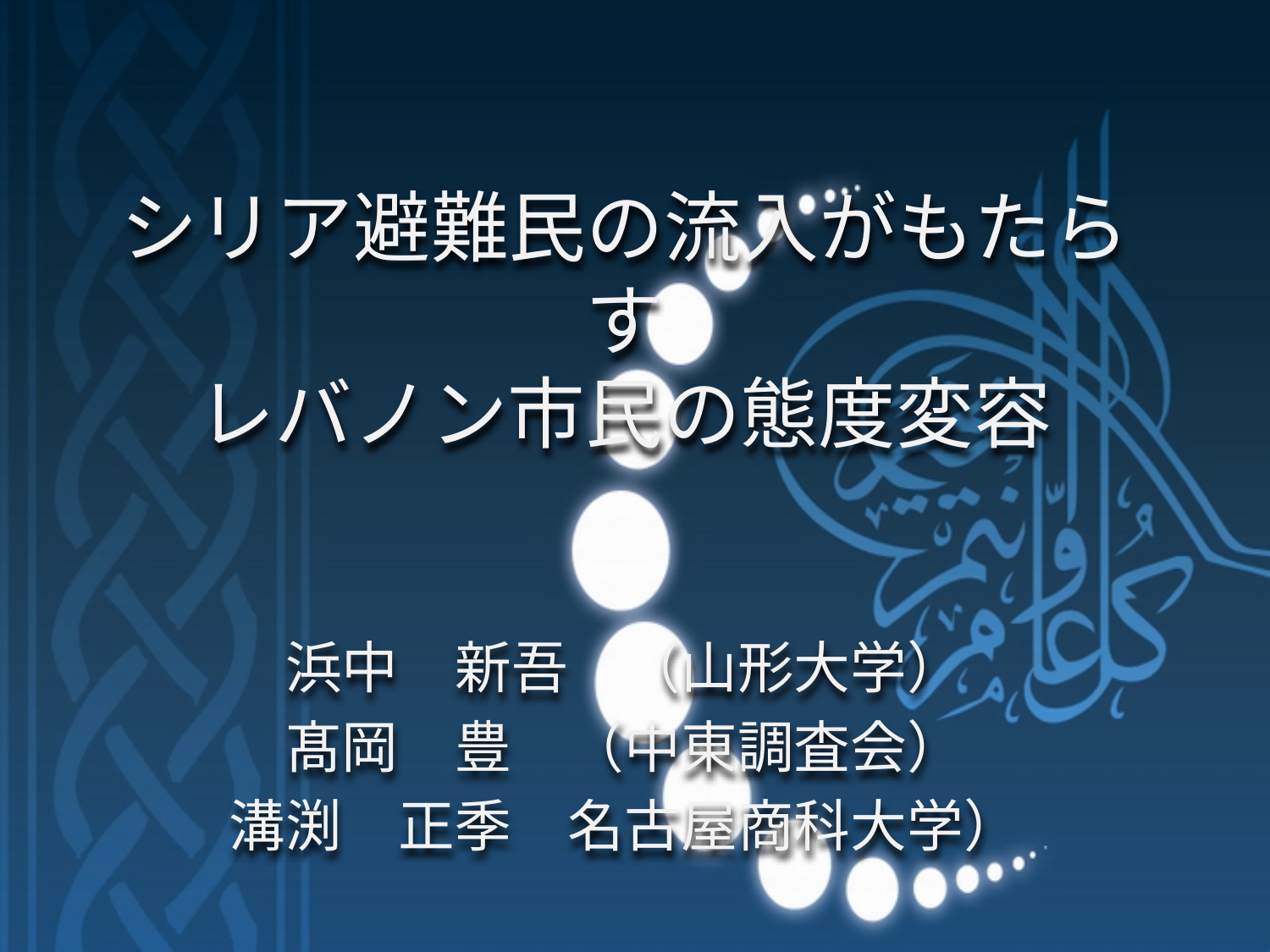

# シリア避難民の流入がもたらす レバノン市民の態度変容
浜中　新吾　（山形大学）
髙岡　豊　（中東調査会）
溝渕　正季　名古屋商科大学）